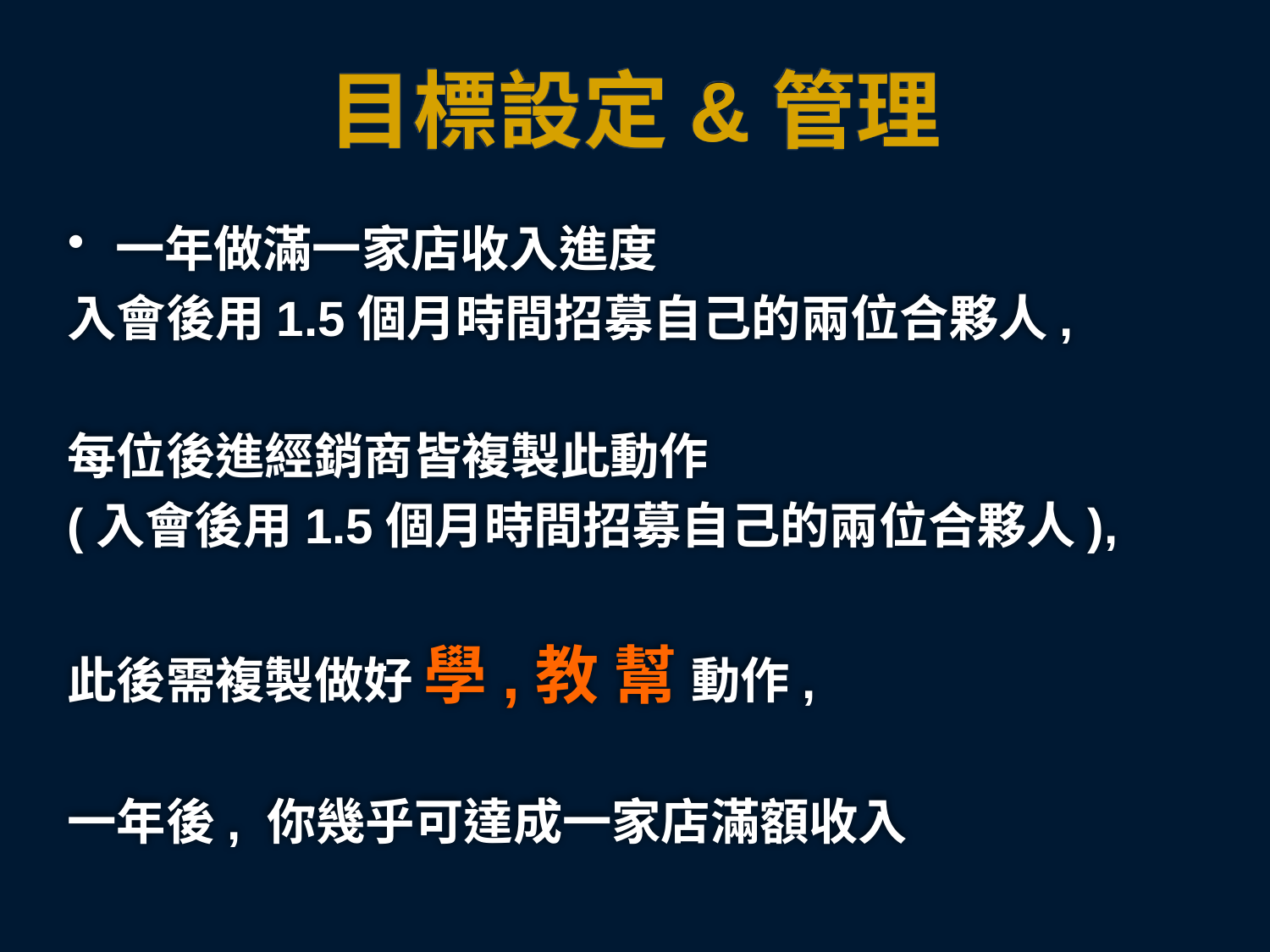

# 目標設定&管理
一年做滿一家店收入進度
入會後用1.5個月時間招募自己的兩位合夥人,

每位後進經銷商皆複製此動作
(入會後用1.5個月時間招募自己的兩位合夥人),

此後需複製做好 學,教 幫 動作,

一年後, 你幾乎可達成一家店滿額收入